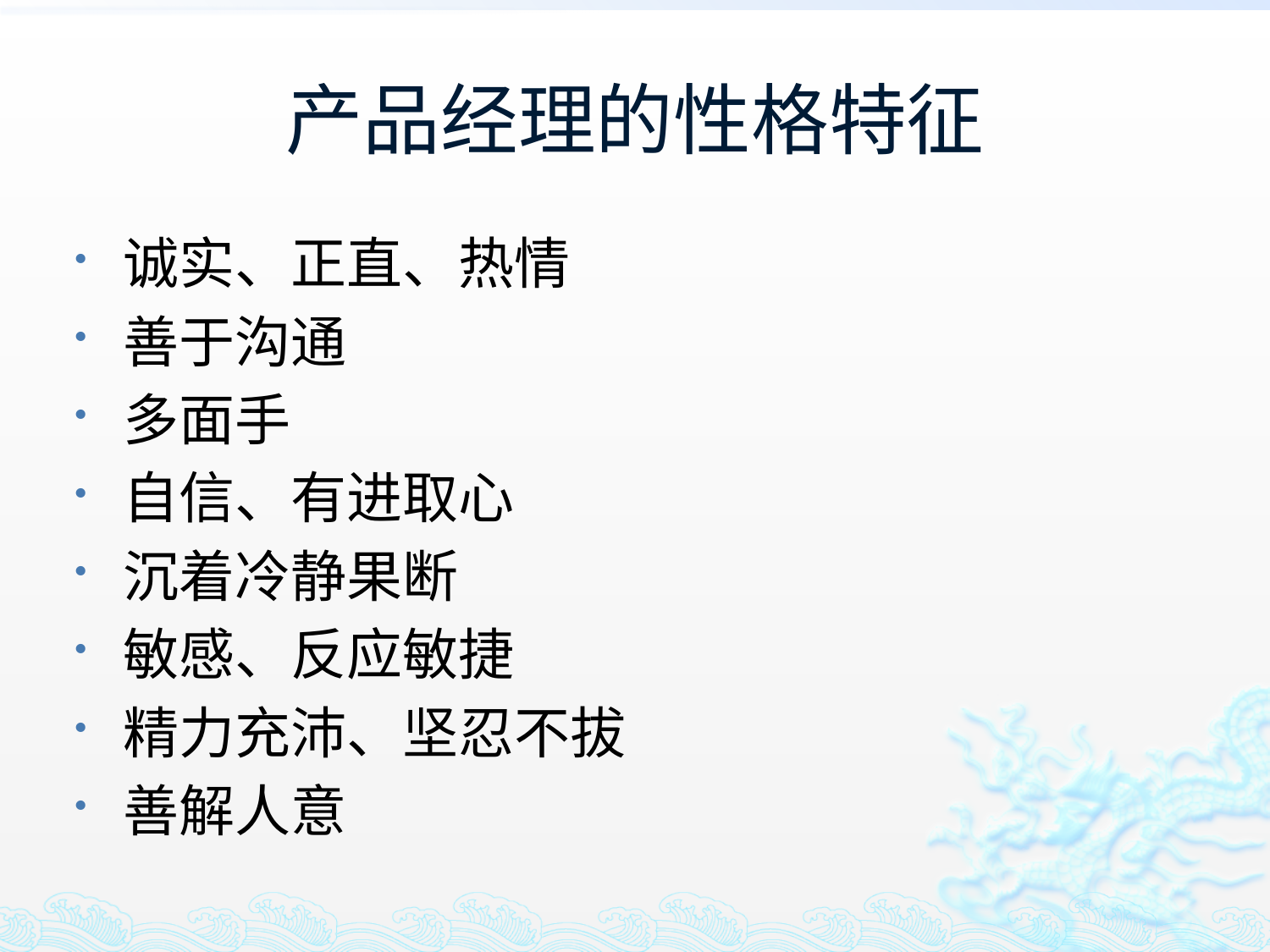

# 产品经理的性格特征
诚实、正直、热情
善于沟通
多面手
自信、有进取心
沉着冷静果断
敏感、反应敏捷
精力充沛、坚忍不拔
善解人意